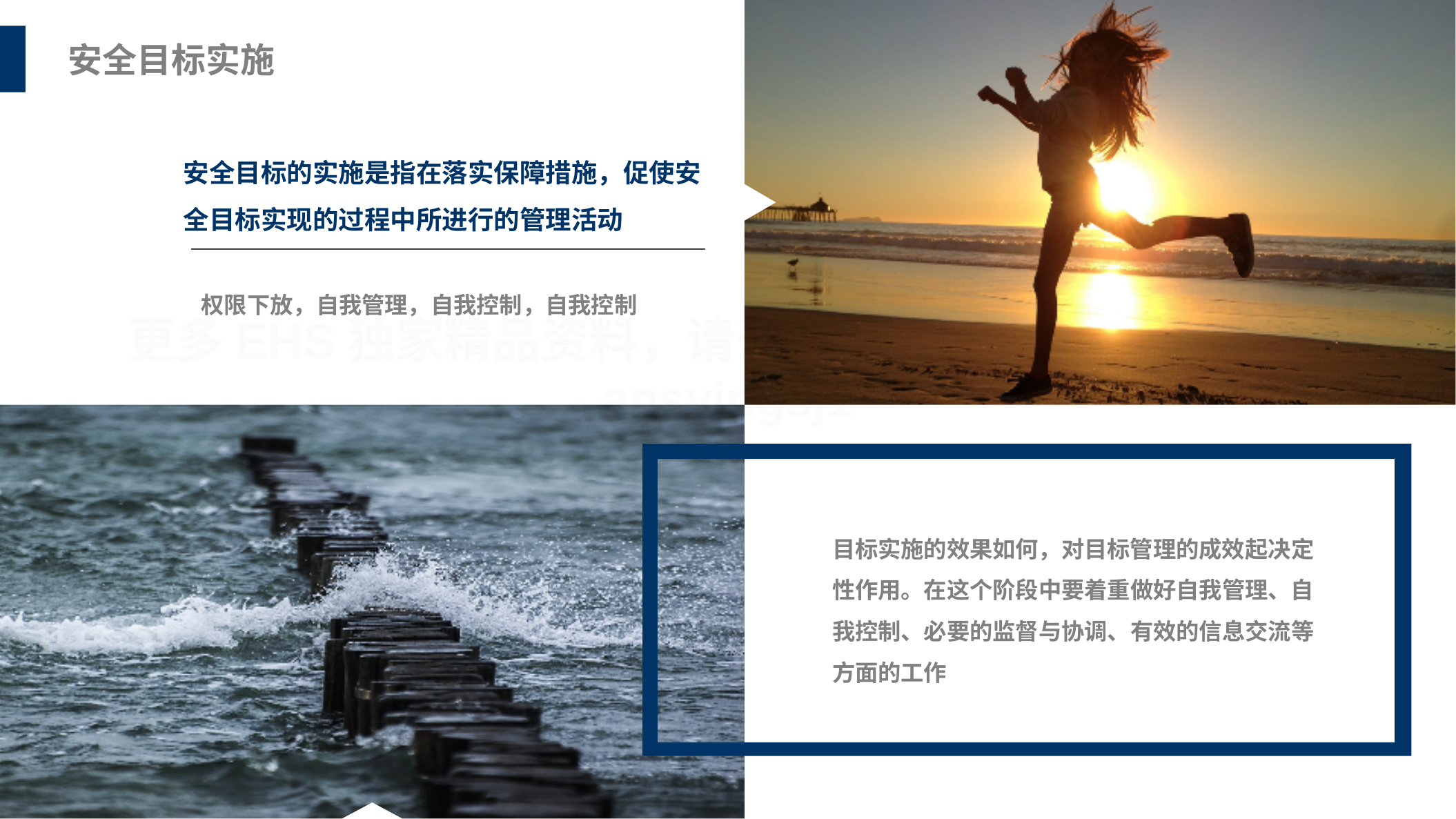

安全目标实施
安全目标的实施是指在落实保障措施，促使安全目标实现的过程中所进行的管理活动

权限下放，自我管理，自我控制，自我控制

目标实施的效果如何，对目标管理的成效起决定性作用。在这个阶段中要着重做好自我管理、自我控制、必要的监督与协调、有效的信息交流等方面的工作